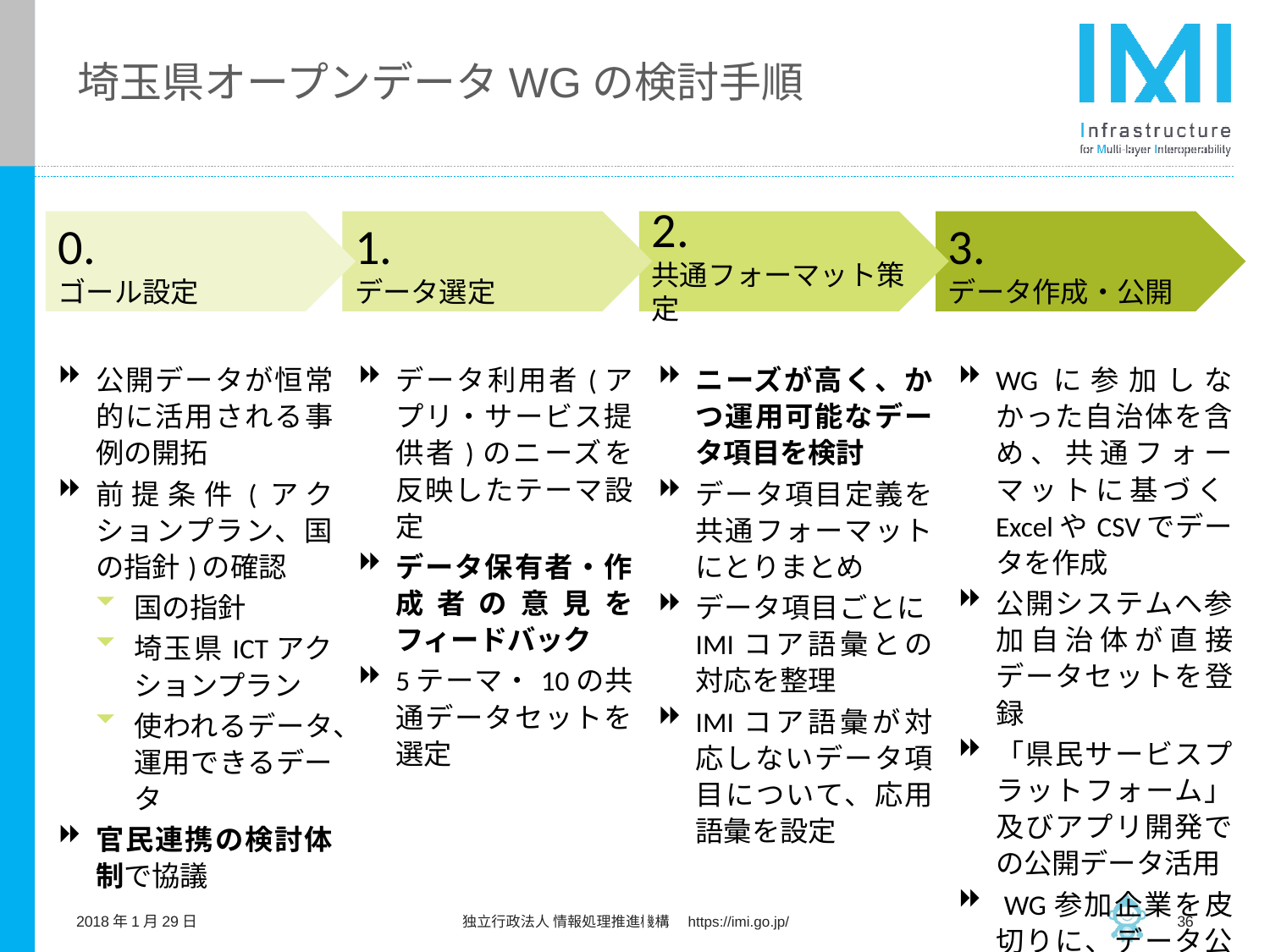

# 埼玉県オープンデータWGの検討手順
0.
ゴール設定
1.
データ選定
2.
共通フォーマット策定
3.
データ作成・公開
| 公開データが恒常的に活用される事例の開拓 前提条件(アクションプラン、国の指針)の確認 国の指針 埼玉県ICTアクションプラン 使われるデータ、運用できるデータ 官民連携の検討体制で協議 | データ利用者(アプリ・サービス提供者)のニーズを反映したテーマ設定 データ保有者・作成者の意見をフィードバック 5テーマ・10の共通データセットを選定 | ニーズが高く、かつ運用可能なデータ項目を検討 データ項目定義を共通フォーマットにとりまとめ データ項目ごとにIMIコア語彙との対応を整理 IMIコア語彙が対応しないデータ項目について、応用語彙を設定 | WGに参加しなかった自治体を含め、共通フォーマットに基づくExcelやCSVでデータを作成 公開システムへ参加自治体が直接データセットを登録 「県民サービスプラットフォーム」及びアプリ開発での公開データ活用 WG参加企業を皮切りに、データ公開時から民間でのデータ活用開始 |
| --- | --- | --- | --- |
2018年1月29日
独立行政法人 情報処理推進機構　https://imi.go.jp/
36